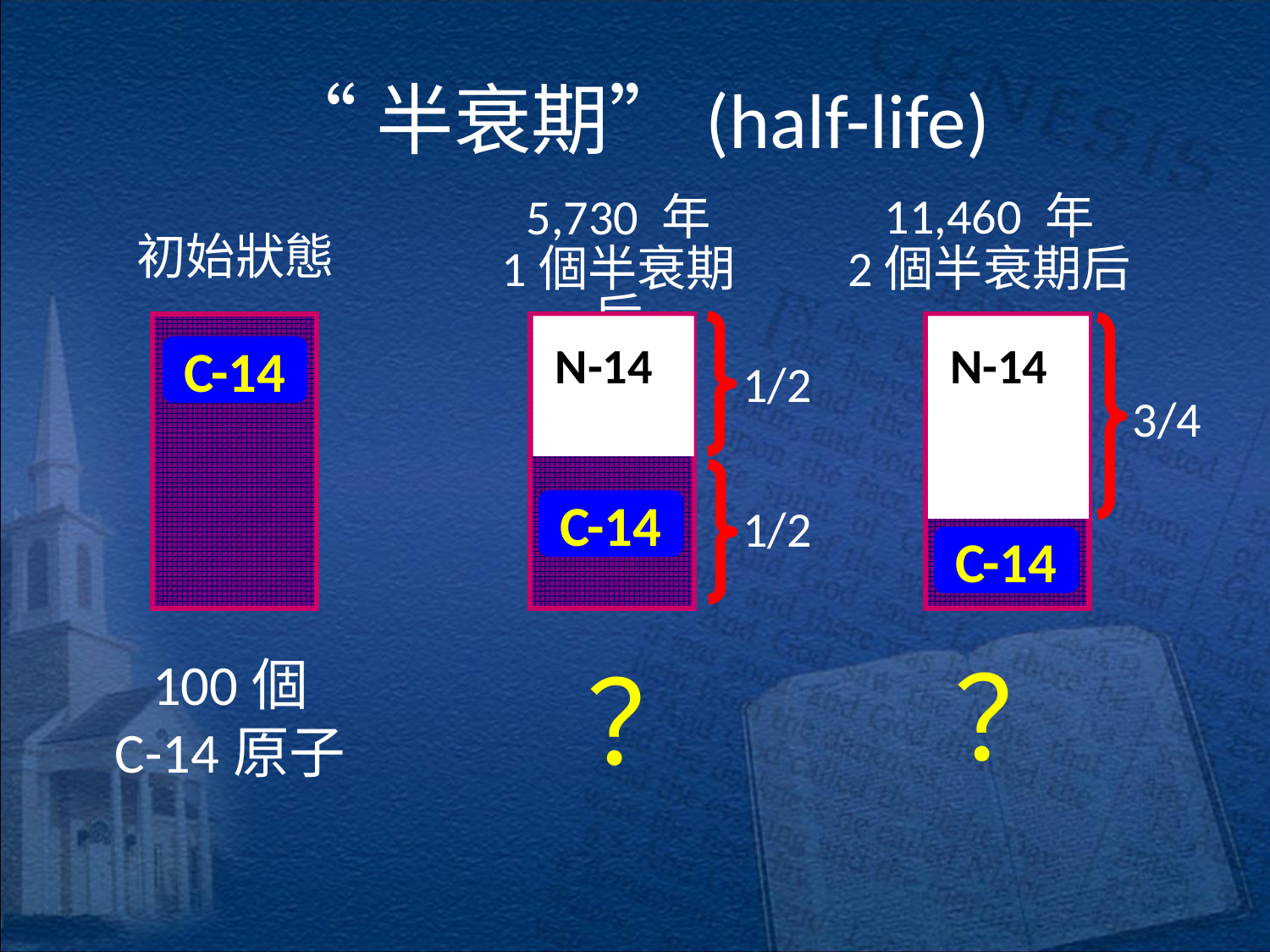

# “半衰期”(half-life)
11,460 年
2個半衰期后

N-14
C-14
5,730 年
1個半衰期后

N-14
C-14
初始狀態

C-14

1/2

3/4

1/2
？
100個
C-14原子
？